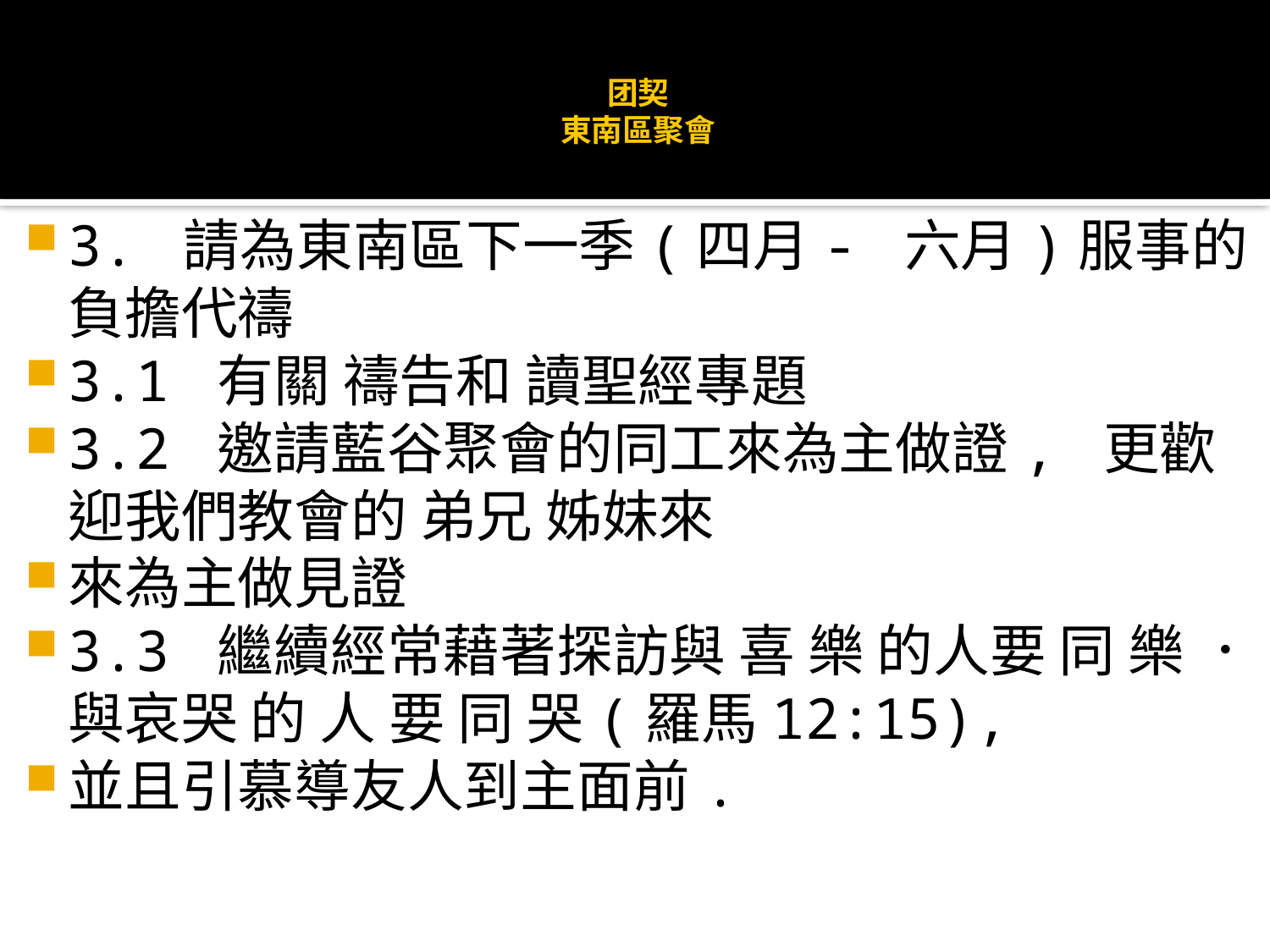

# 团契 東南區聚會
3. 請為東南區下一季(四月- 六月)服事的負擔代禱
3.1 有關 禱告和 讀聖經專題
3.2 邀請藍谷聚會的同工來為主做證, 更歡迎我們教會的 弟兄 姊妹來
來為主做見證
3.3 繼續經常藉著探訪與 喜 樂 的人要 同 樂 ． 與哀哭 的 人 要 同 哭(羅馬12:15),
並且引慕導友人到主面前.